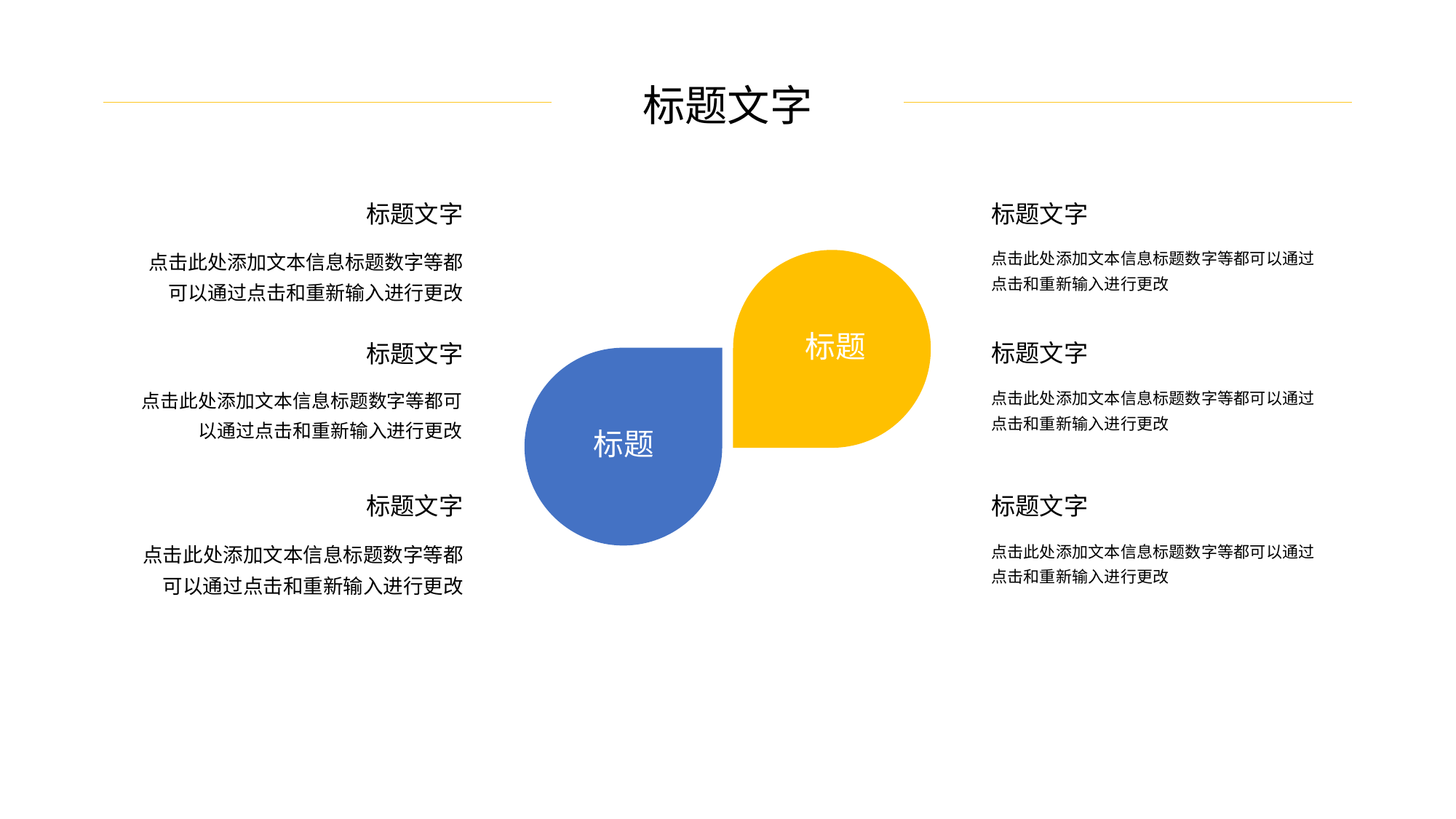

标题文字
标题文字
标题文字
点击此处添加文本信息标题数字等都可以通过点击和重新输入进行更改
点击此处添加文本信息标题数字等都可以通过点击和重新输入进行更改
标题文字
标题文字
点击此处添加文本信息标题数字等都可以通过点击和重新输入进行更改
点击此处添加文本信息标题数字等都可以通过点击和重新输入进行更改
标题文字
标题文字
点击此处添加文本信息标题数字等都可以通过点击和重新输入进行更改
点击此处添加文本信息标题数字等都可以通过点击和重新输入进行更改

标题

标题